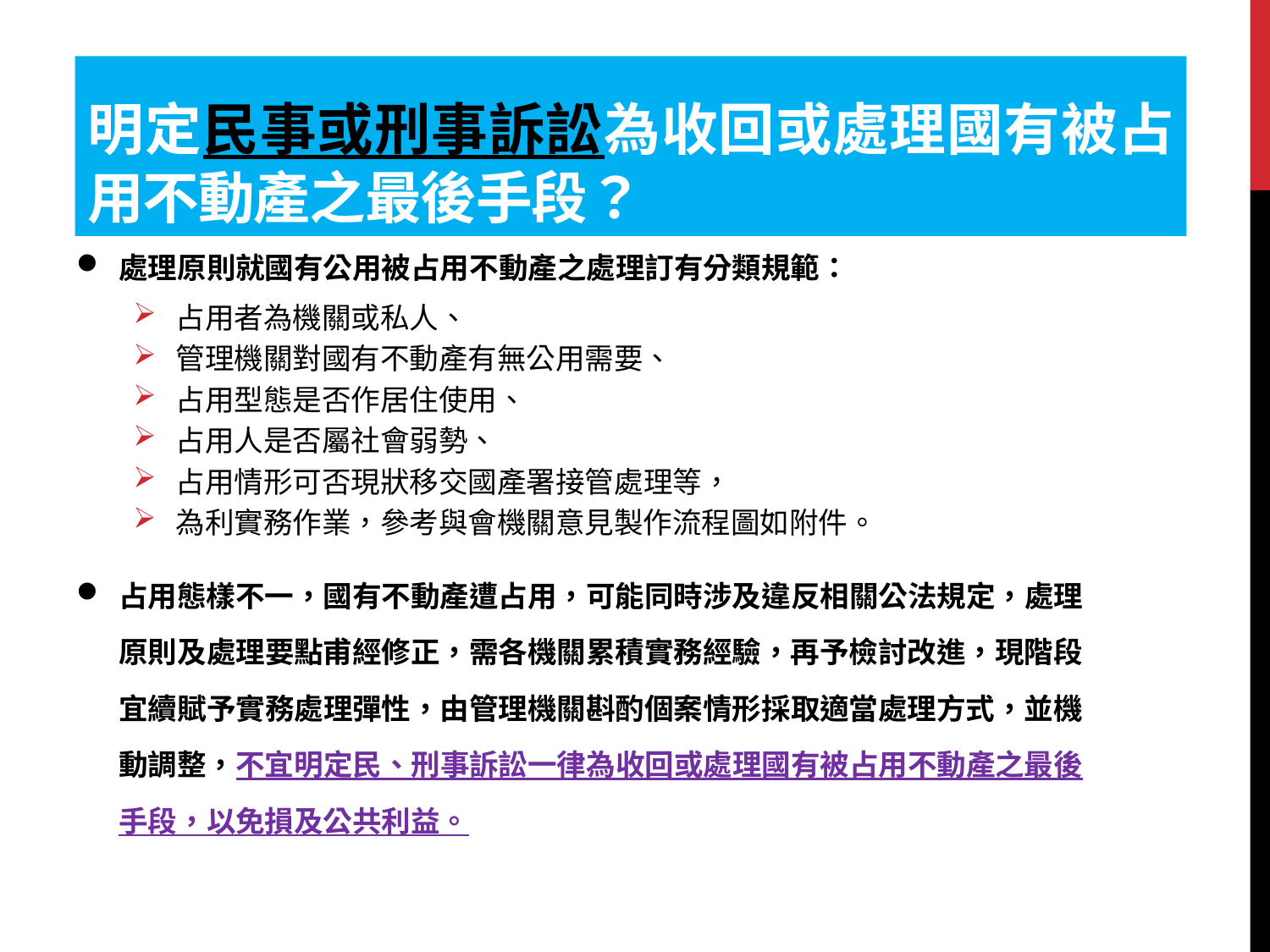

# 明定民事或刑事訴訟為收回或處理國有被占用不動產之最後手段？
處理原則就國有公用被占用不動產之處理訂有分類規範：
占用者為機關或私人、
管理機關對國有不動產有無公用需要、
占用型態是否作居住使用、
占用人是否屬社會弱勢、
占用情形可否現狀移交國產署接管處理等，
為利實務作業，參考與會機關意見製作流程圖如附件。
占用態樣不一，國有不動產遭占用，可能同時涉及違反相關公法規定，處理原則及處理要點甫經修正，需各機關累積實務經驗，再予檢討改進，現階段宜續賦予實務處理彈性，由管理機關斟酌個案情形採取適當處理方式，並機動調整，不宜明定民、刑事訴訟一律為收回或處理國有被占用不動產之最後手段，以免損及公共利益。